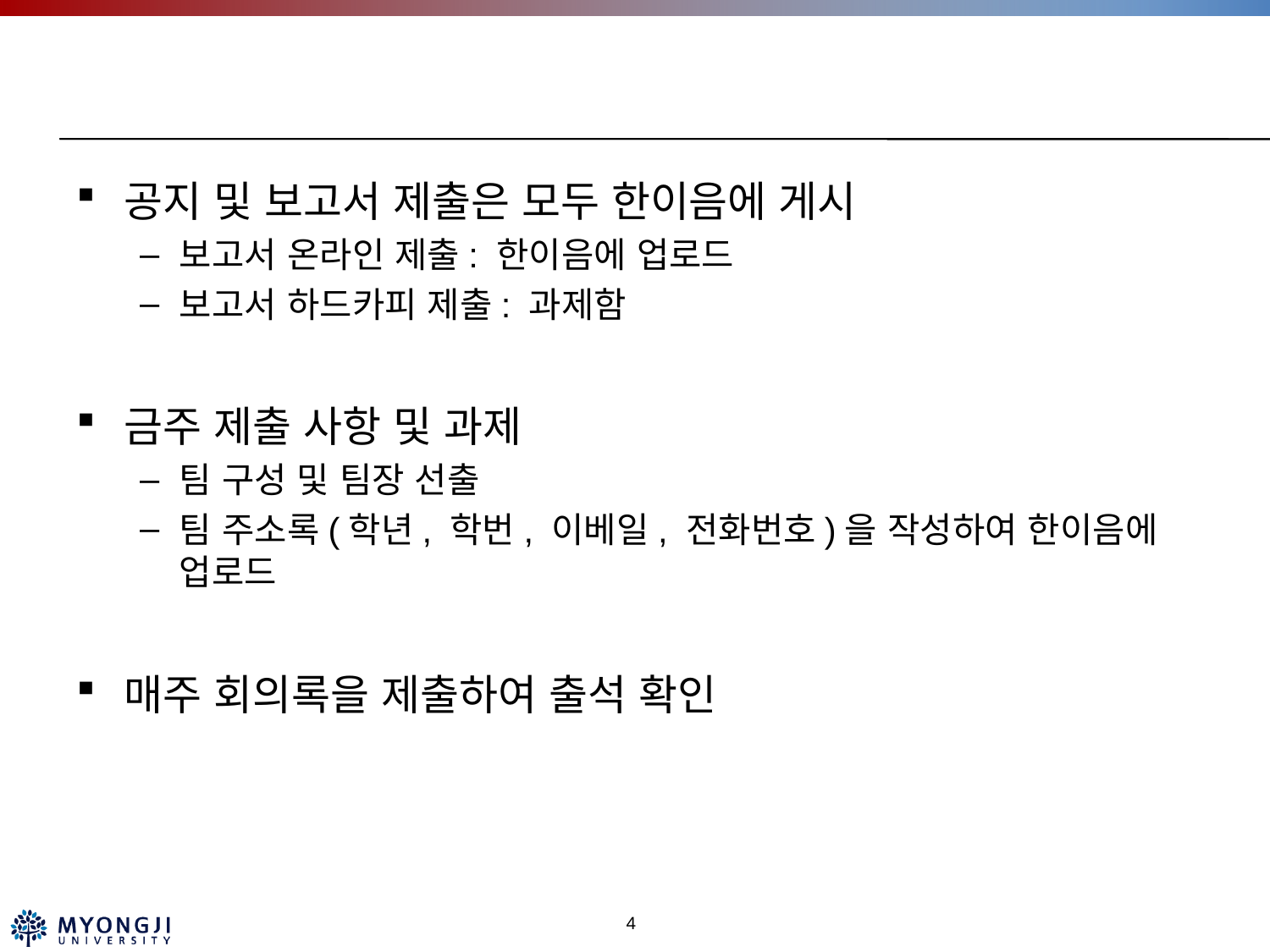

#
공지 및 보고서 제출은 모두 한이음에 게시
보고서 온라인 제출: 한이음에 업로드
보고서 하드카피 제출: 과제함

금주 제출 사항 및 과제
팀 구성 및 팀장 선출
팀 주소록(학년, 학번, 이베일, 전화번호)을 작성하여 한이음에
업로드

매주 회의록을 제출하여 출석 확인
4